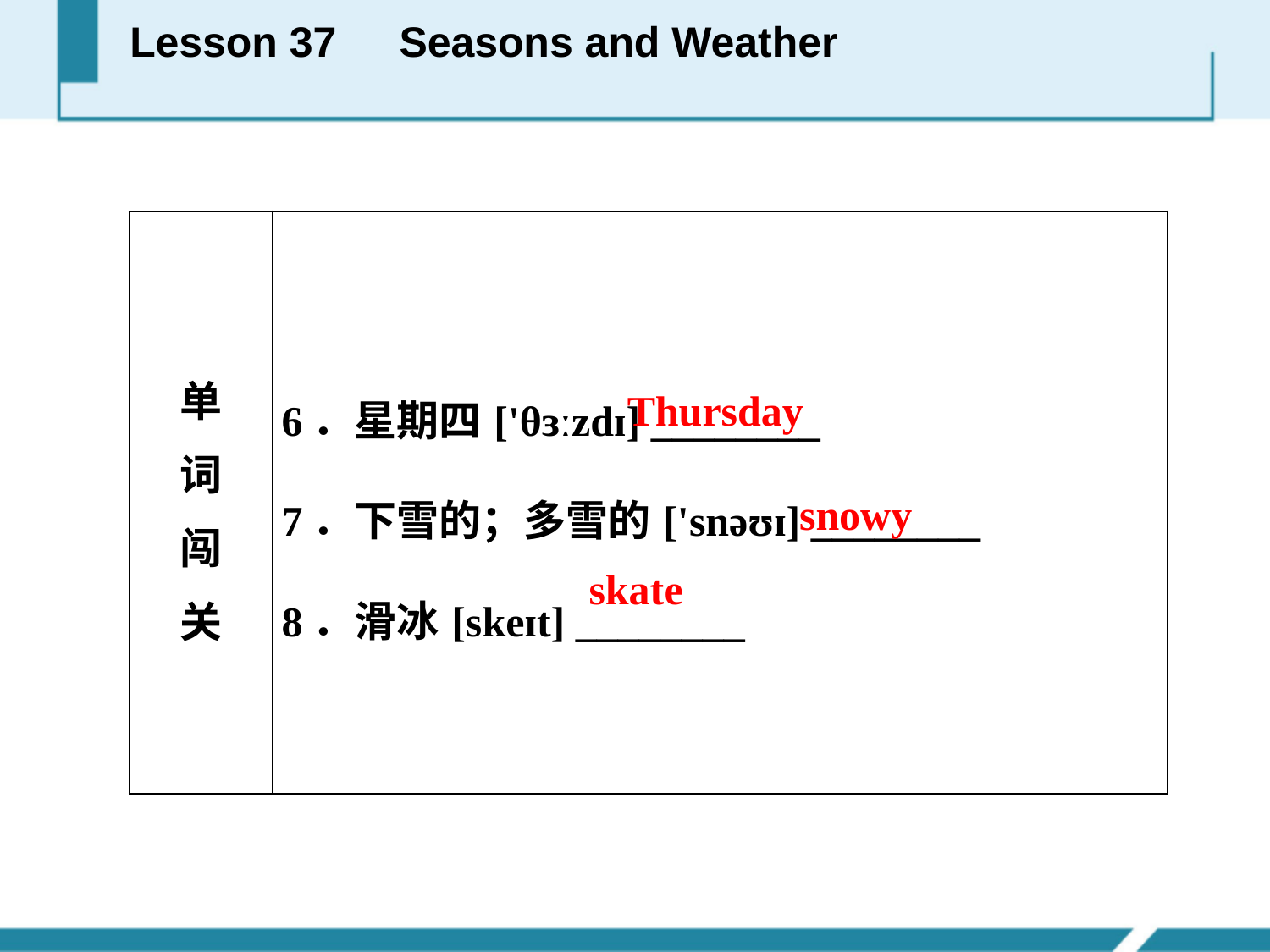

Lesson 37　Seasons and Weather
| 单 词 闯 关 | 6．星期四['θɜːzdɪ] \_\_\_\_\_\_\_\_ 7．下雪的；多雪的['snəʊɪ] \_\_\_\_\_\_\_\_ 8．滑冰[skeɪt] \_\_\_\_\_\_\_\_ |
| --- | --- |
Thursday

snowy
skate